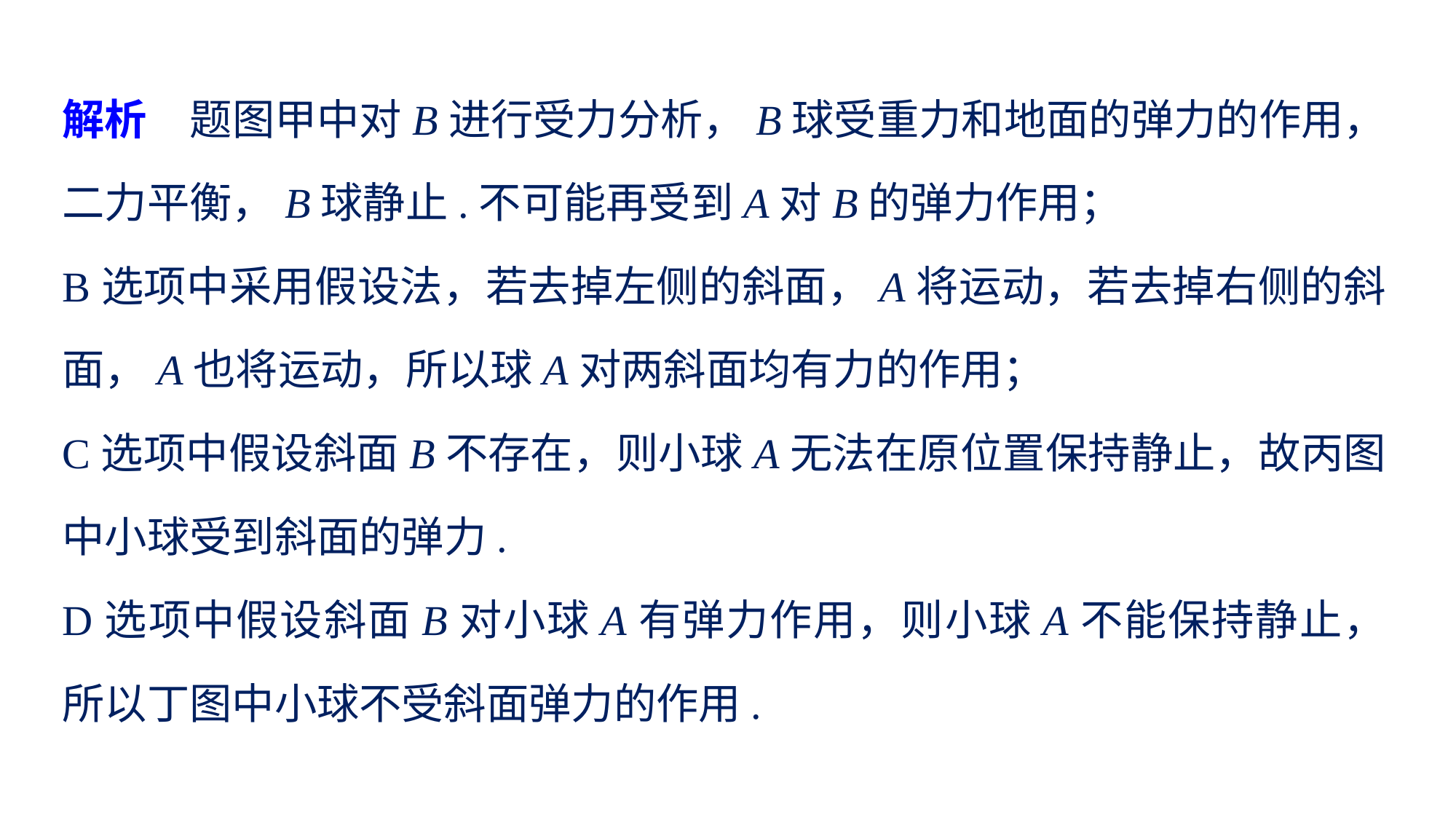

解析　题图甲中对B进行受力分析，B球受重力和地面的弹力的作用，二力平衡，B球静止.不可能再受到A对B的弹力作用；
B选项中采用假设法，若去掉左侧的斜面，A将运动，若去掉右侧的斜面，A也将运动，所以球A对两斜面均有力的作用；
C选项中假设斜面B不存在，则小球A无法在原位置保持静止，故丙图中小球受到斜面的弹力.
D选项中假设斜面B对小球A有弹力作用，则小球A不能保持静止，所以丁图中小球不受斜面弹力的作用.